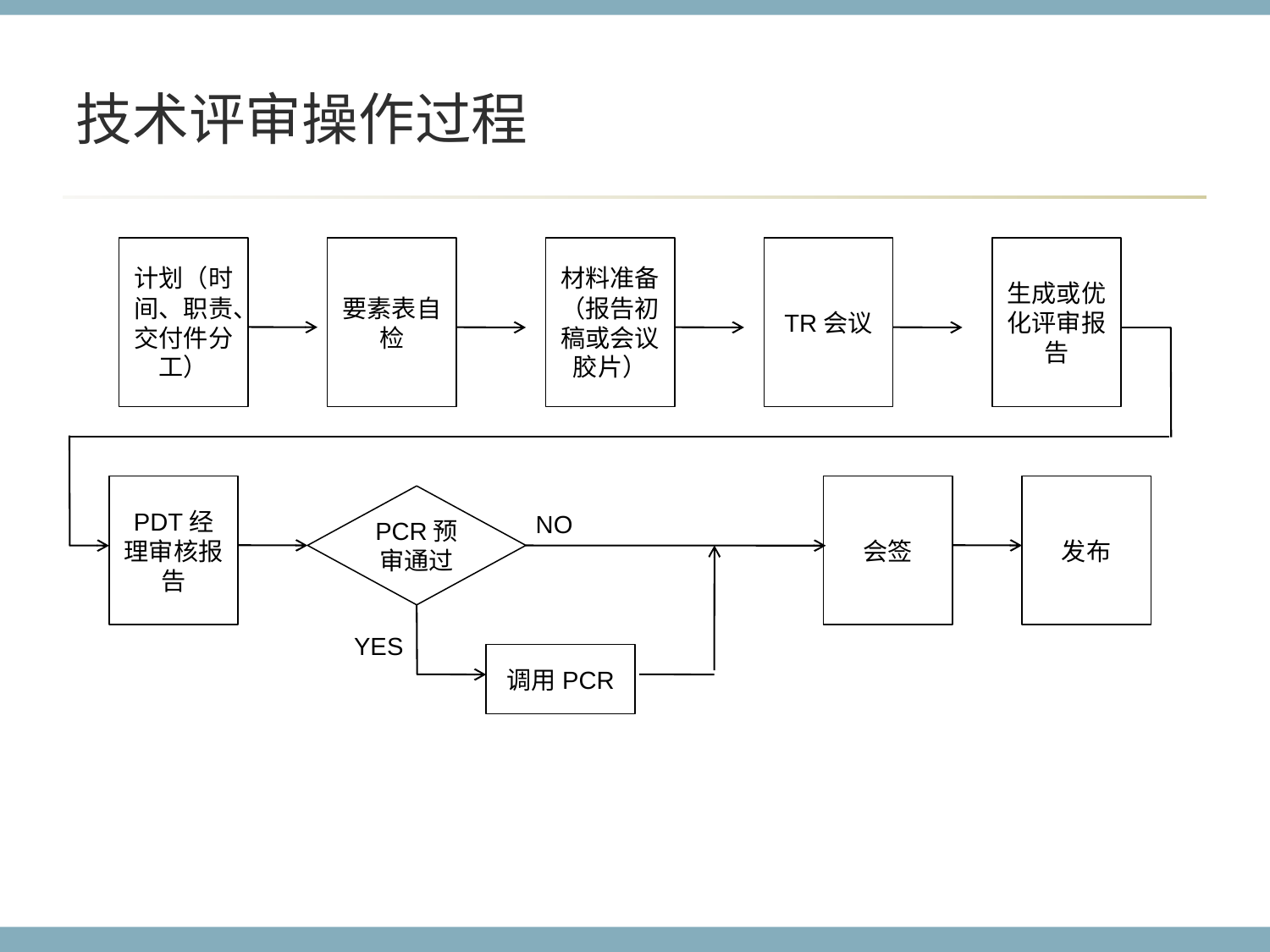

# 技术评审操作过程
计划（时间、职责、交付件分工）
要素表自检
材料准备（报告初稿或会议胶片）
TR会议
生成或优化评审报告
PDT经理审核报告
会签
发布
PCR预审通过
NO
YES
调用PCR